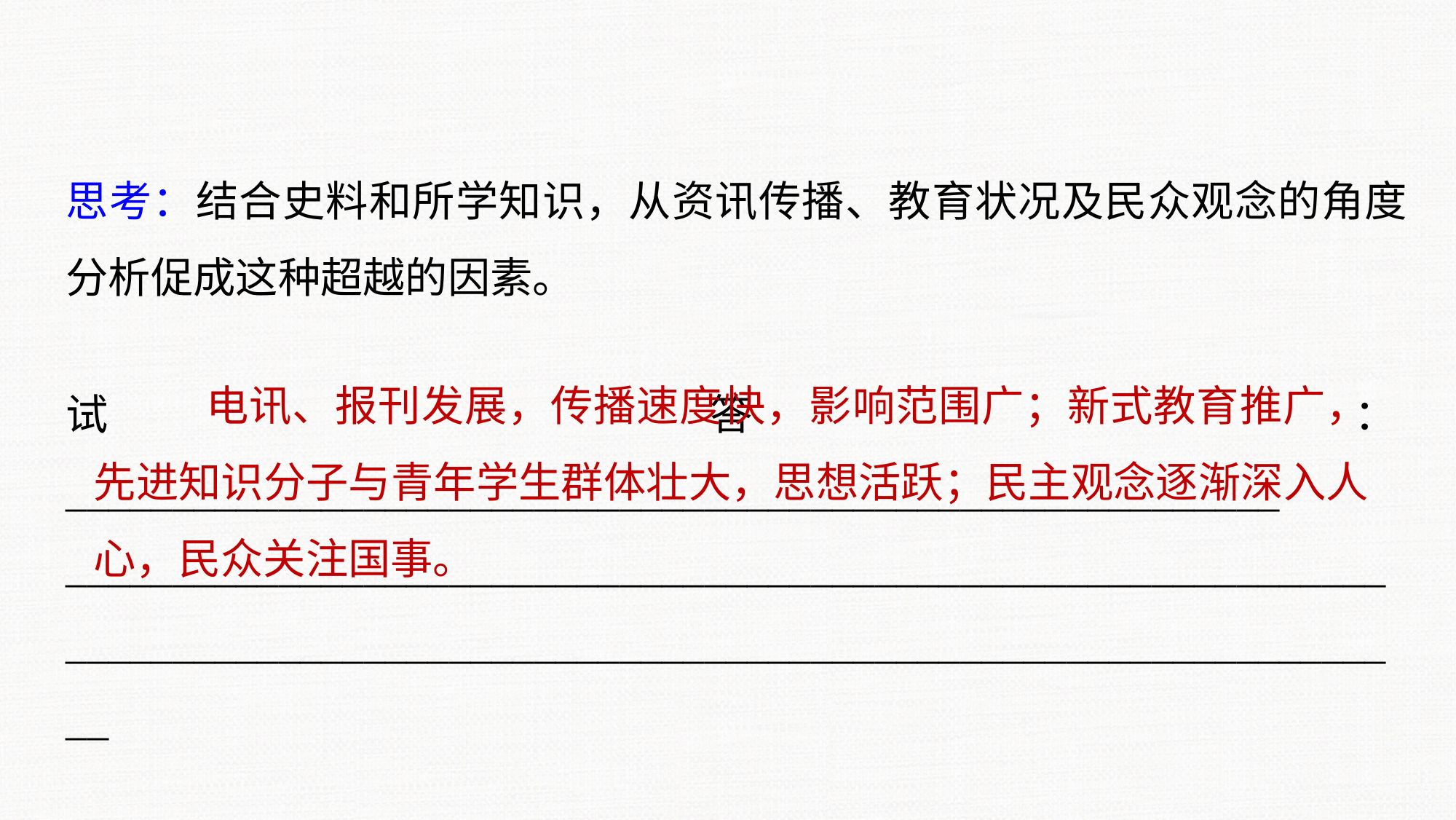

思考：结合史料和所学知识，从资讯传播、教育状况及民众观念的角度分析促成这种超越的因素。
          电讯、报刊发展，传播速度快，影响范围广；新式教育推广，先进知识分子与青年学生群体壮大，思想活跃；民主观念逐渐深入人心，民众关注国事。
试答：_________________________________________________________
______________________________________________________________________________________________________________________________